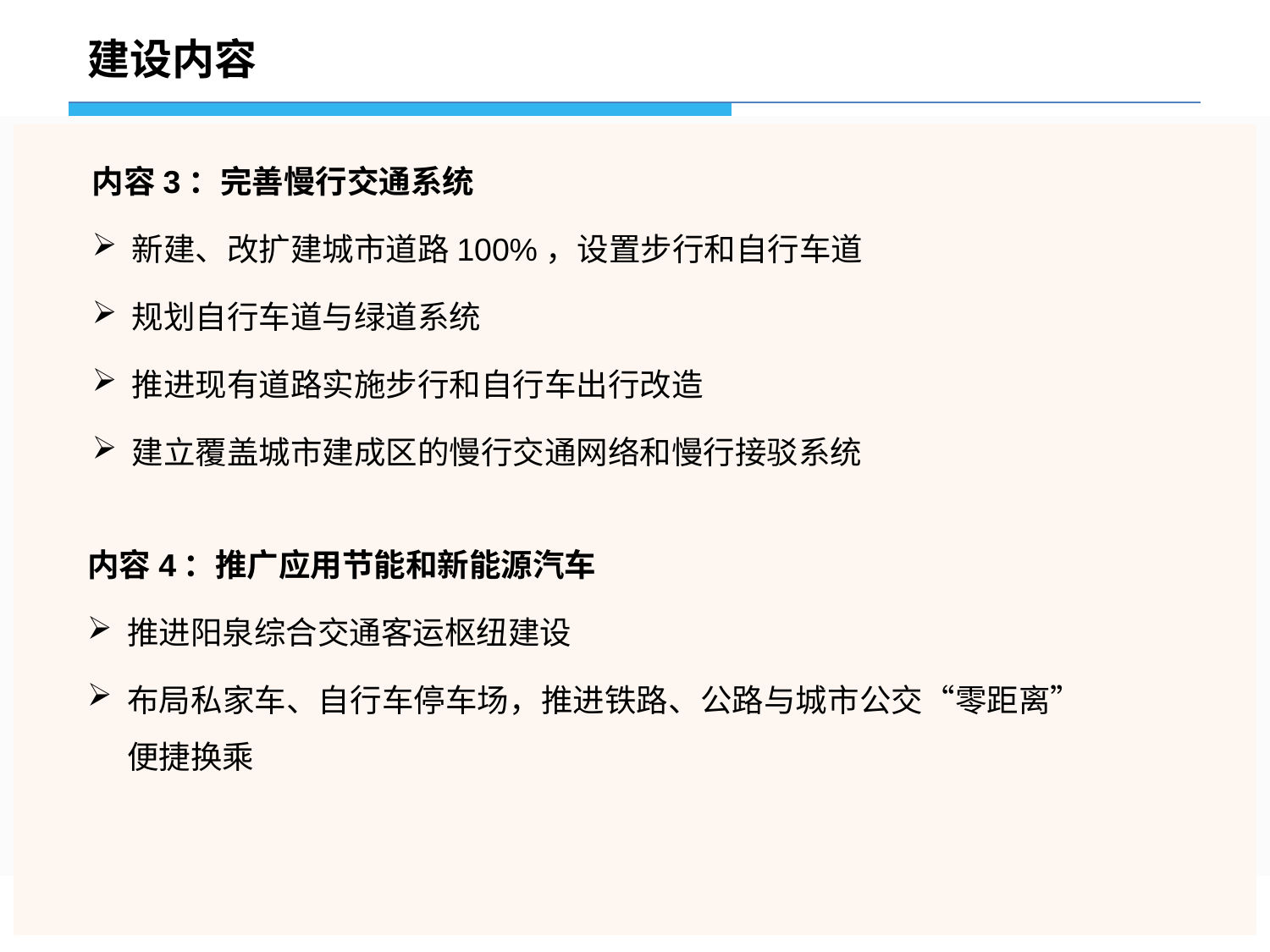

建设内容
内容3：完善慢行交通系统
新建、改扩建城市道路100%，设置步行和自行车道
规划自行车道与绿道系统
推进现有道路实施步行和自行车出行改造
建立覆盖城市建成区的慢行交通网络和慢行接驳系统
内容4：推广应用节能和新能源汽车
推进阳泉综合交通客运枢纽建设
布局私家车、自行车停车场，推进铁路、公路与城市公交“零距离”便捷换乘